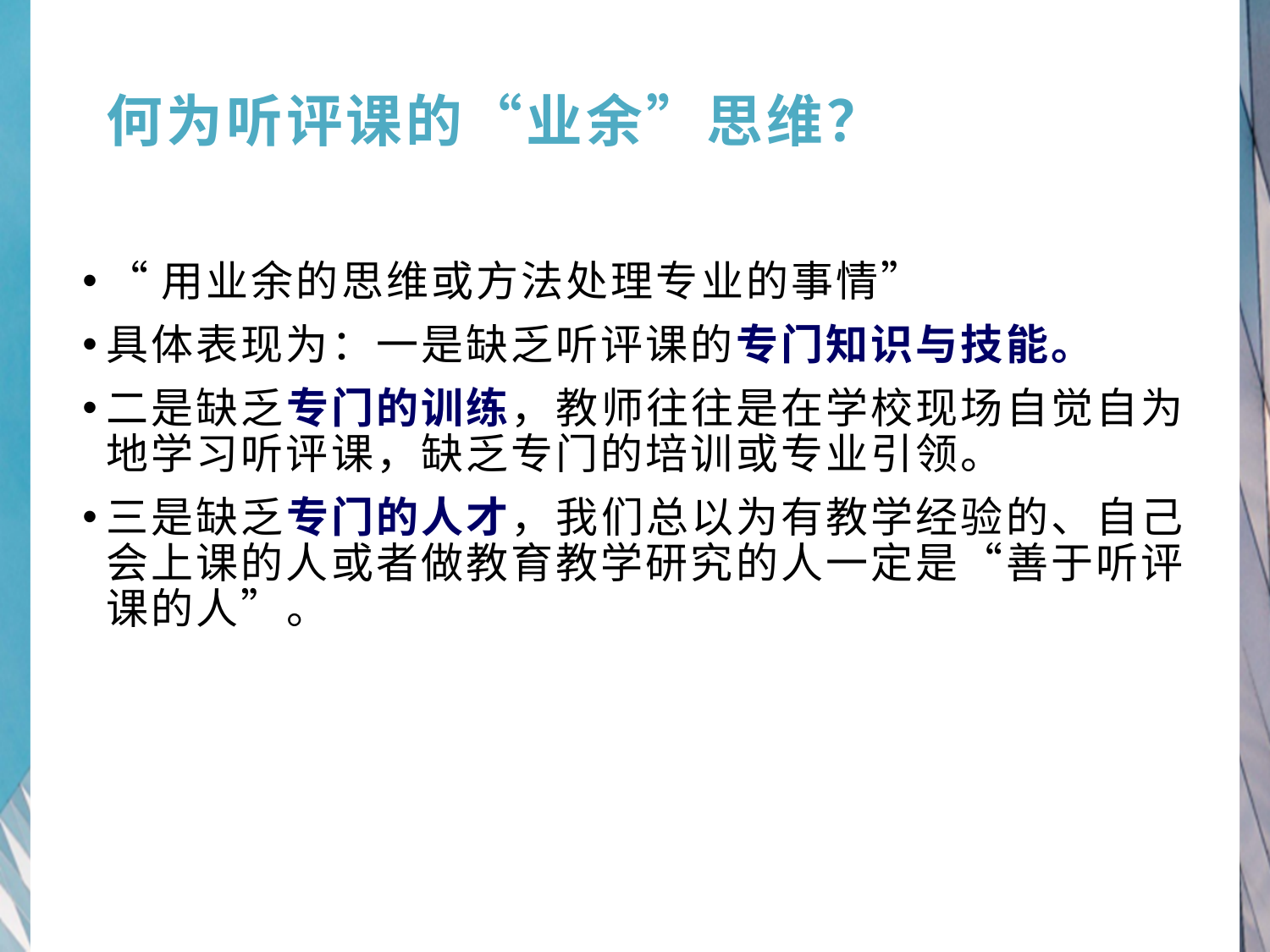

# 何为听评课的“业余”思维？
“用业余的思维或方法处理专业的事情”
具体表现为：一是缺乏听评课的专门知识与技能。
二是缺乏专门的训练，教师往往是在学校现场自觉自为地学习听评课，缺乏专门的培训或专业引领。
三是缺乏专门的人才，我们总以为有教学经验的、自己会上课的人或者做教育教学研究的人一定是“善于听评课的人”。